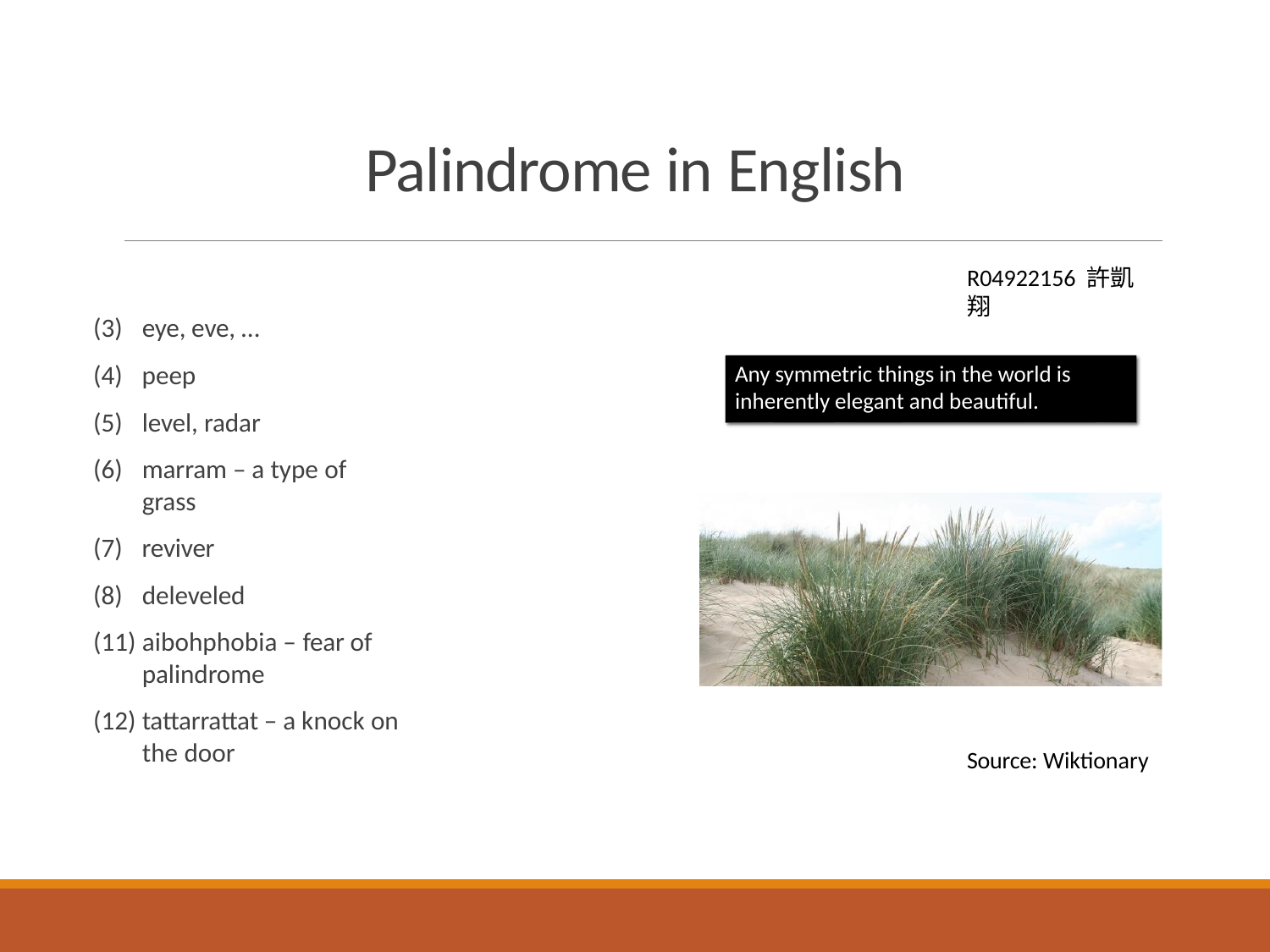

# Palindrome in English
R04922156 許凱翔
eye, eve, …
peep
level, radar
marram – a type of grass
reviver
deleveled
aibohphobia – fear of palindrome
tattarrattat – a knock on the door

Any symmetric things in the world is  inherently elegant and beautiful.

Source: Wiktionary